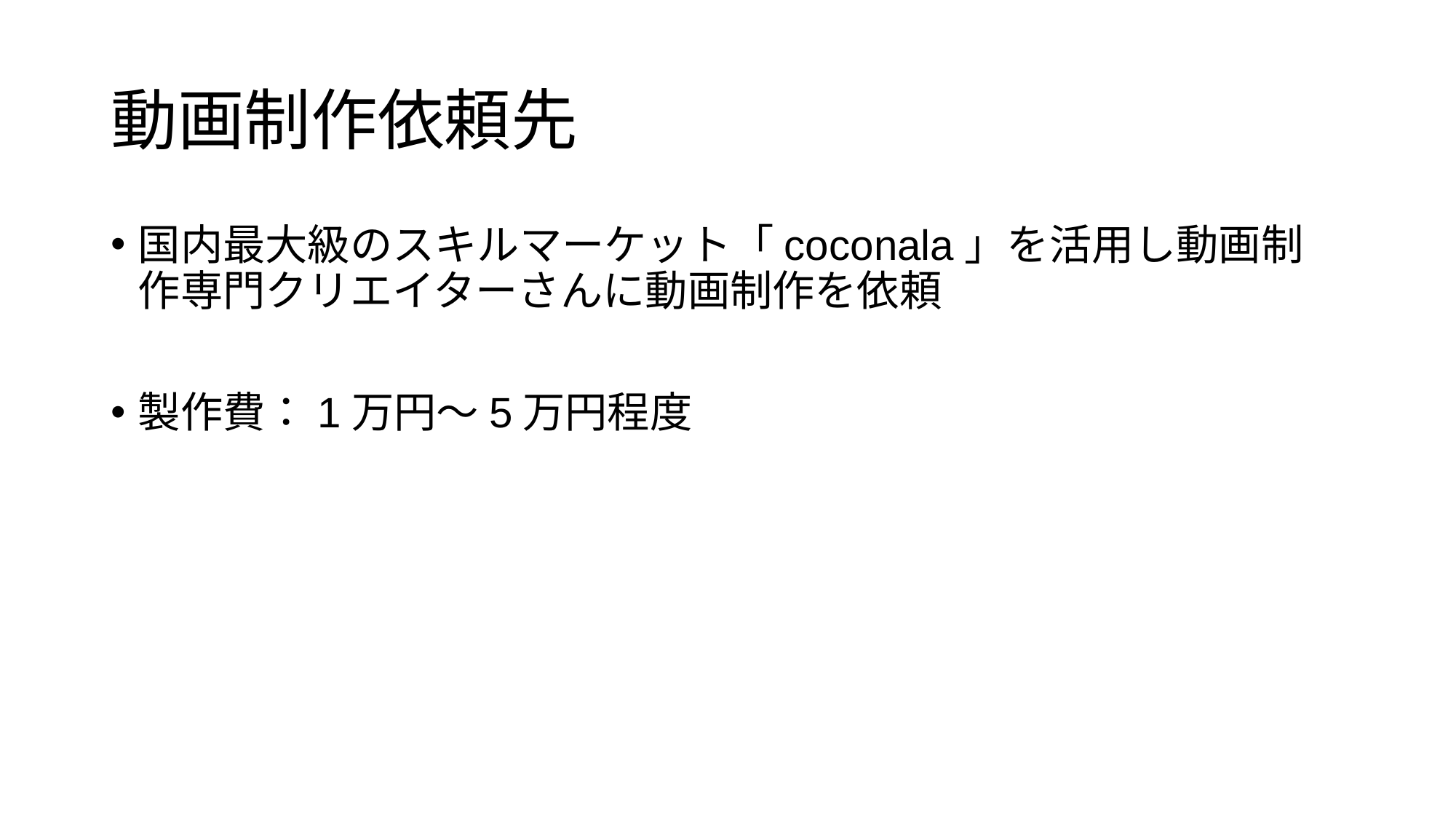

# 動画制作依頼先
国内最大級のスキルマーケット「coconala」を活用し動画制作専門クリエイターさんに動画制作を依頼

製作費：1万円～5万円程度